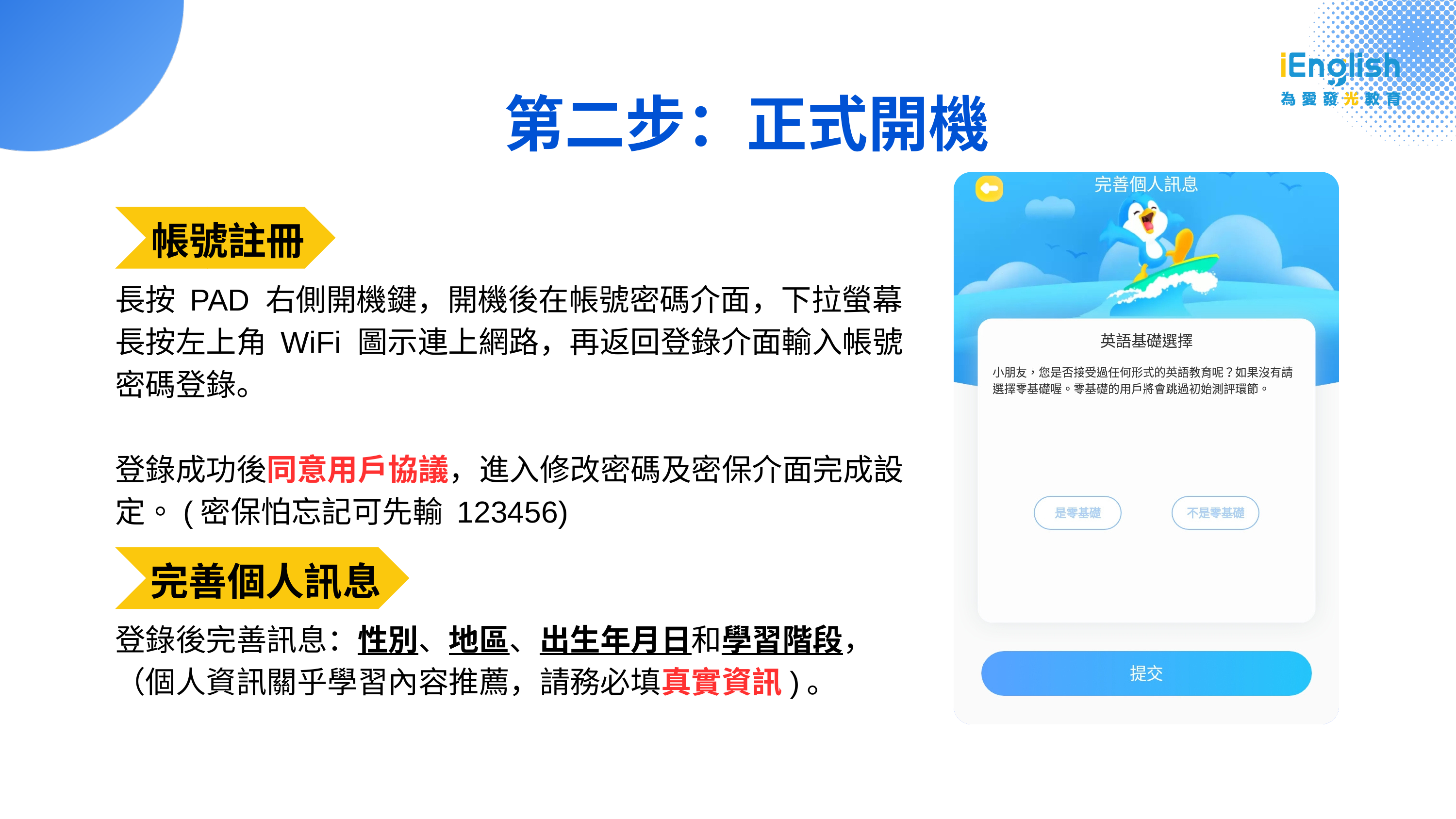

第二步：正式開機

帳號註冊
長按 PAD 右側開機鍵，開機後在帳號密碼介面，下拉螢幕長按左上角 WiFi 圖示連上網路，再返回登錄介面輸入帳號密碼登錄。

登錄成功後同意用戶協議，進入修改密碼及密保介面完成設定。(密保怕忘記可先輸 123456)

完善個人訊息
登錄後完善訊息：性別、地區、出生年月日和學習階段，
（個人資訊關乎學習內容推薦，請務必填真實資訊)。